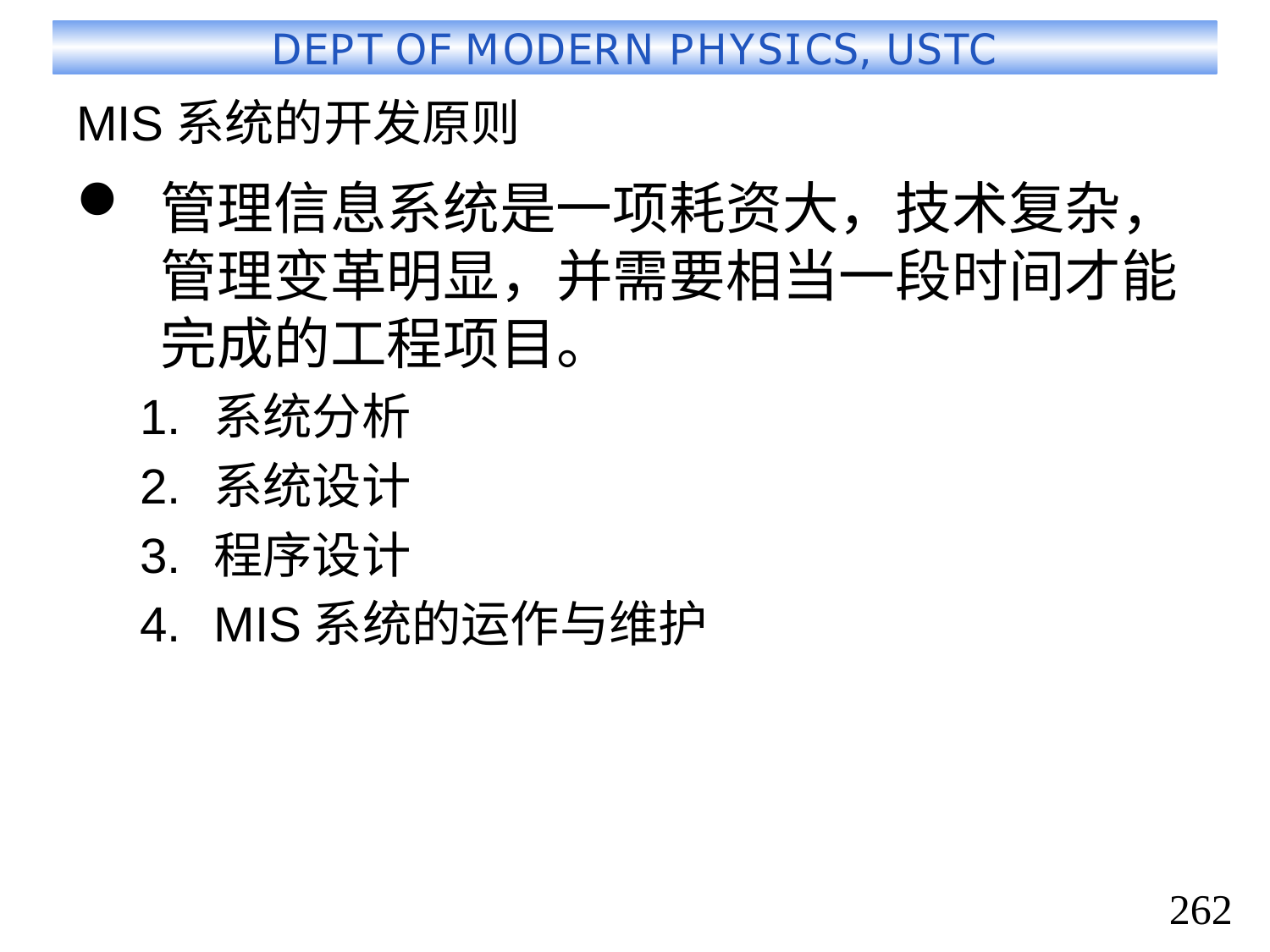

# MIS系统的开发原则
管理信息系统是一项耗资大，技术复杂，管理变革明显，并需要相当一段时间才能完成的工程项目。
系统分析
系统设计
程序设计
MIS系统的运作与维护